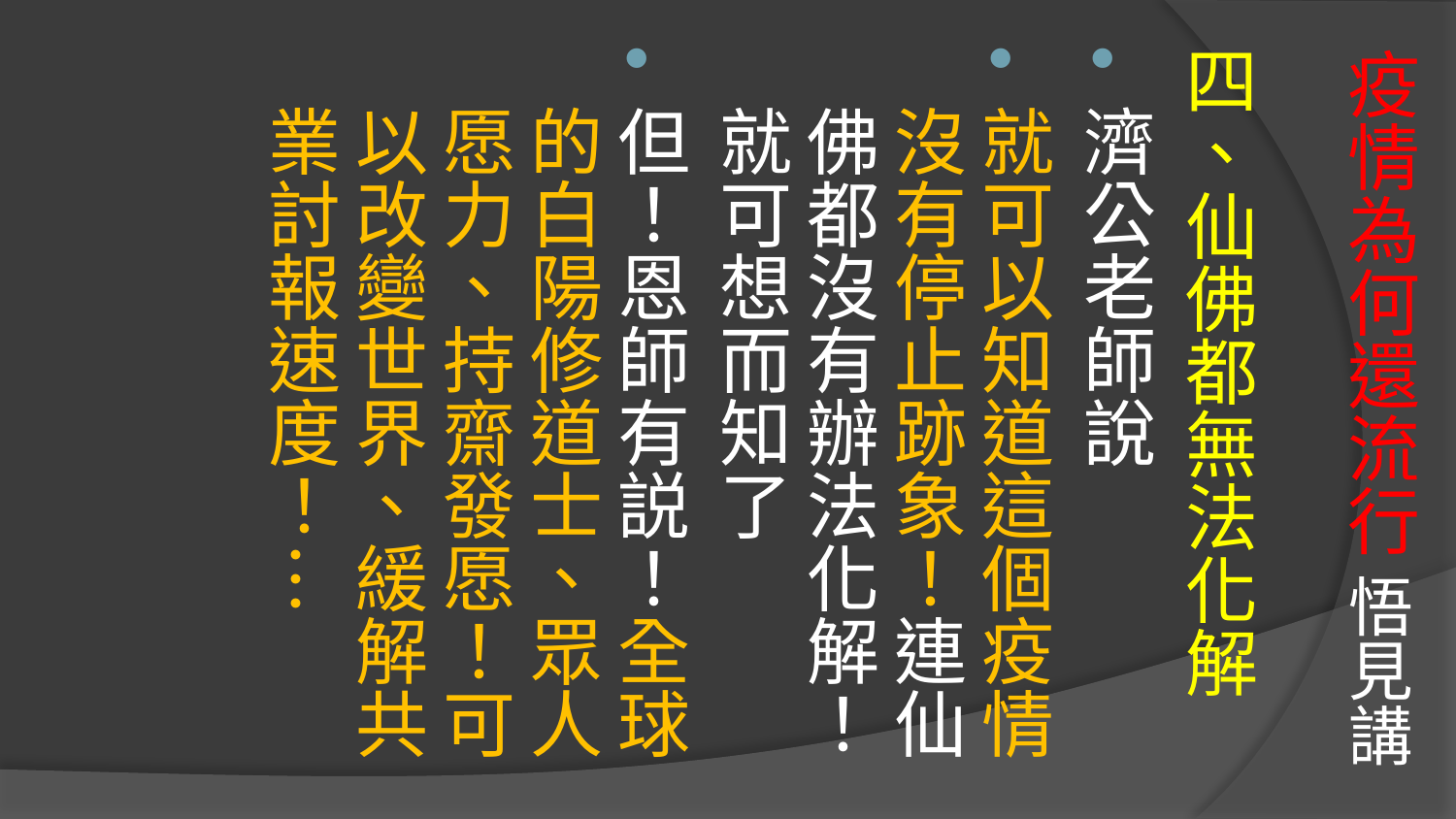

# 疫情為何還流行 悟見講
四、仙佛都無法化解
濟公老師說
就可以知道這個疫情沒有停止跡象！連仙佛都沒有辦法化解！就可想而知了
但！恩師有説！全球的白陽修道士、眾人愿力、持齋發愿！可以改變世界、緩解共業討報速度！⋯

金公祖師訓
時逢冠狀病毒狂       全球各國皆遭殃
六萬年來清算忙       有冤報冤令旗揚
決不饒寬聲宏亮       有仇尋仇決不放
免除病患之國邦       和善民族心志良